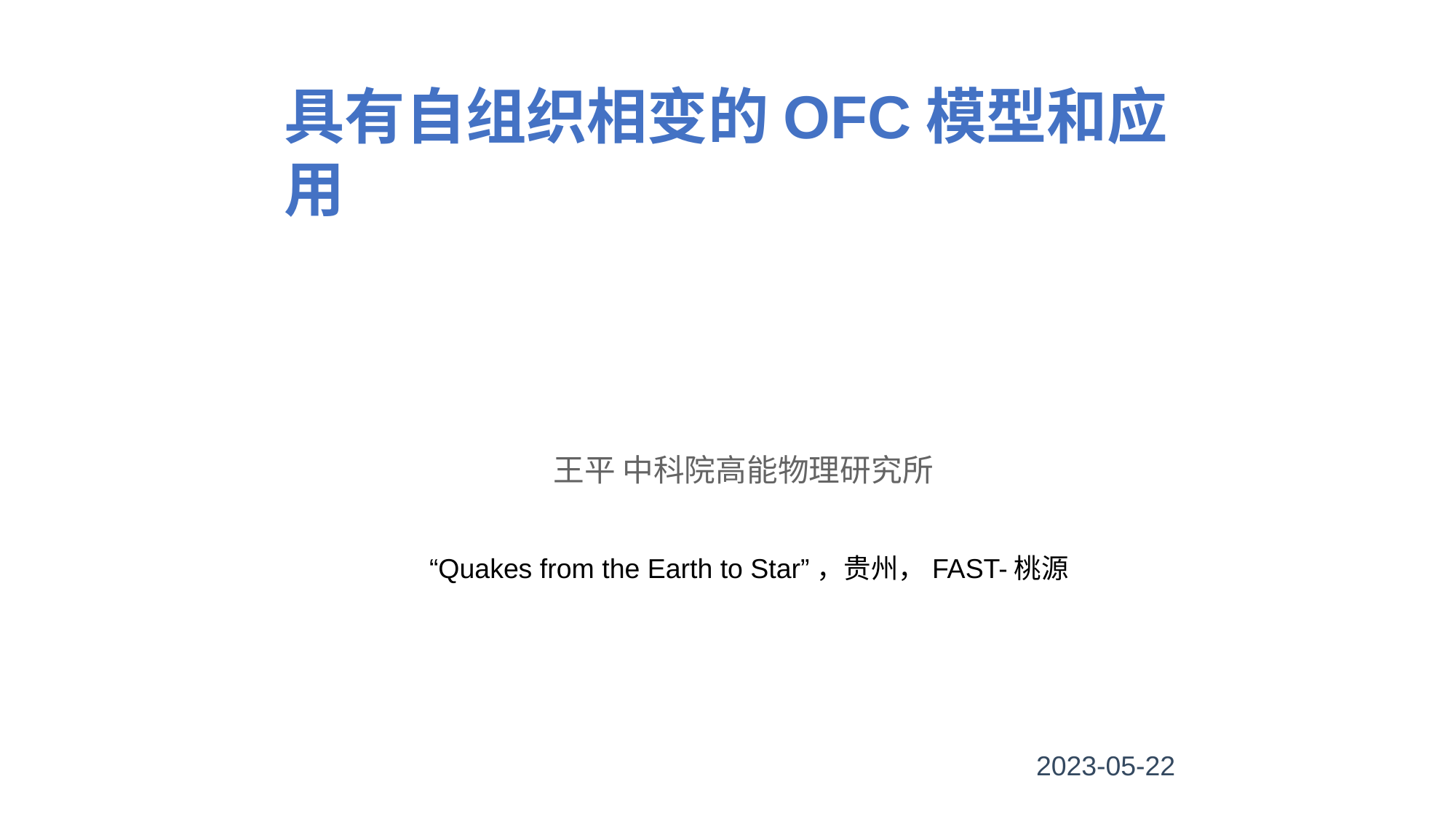

具有自组织相变的OFC模型和应用
王平 中科院高能物理研究所
“Quakes from the Earth to Star”，贵州，FAST-桃源
2023-05-22